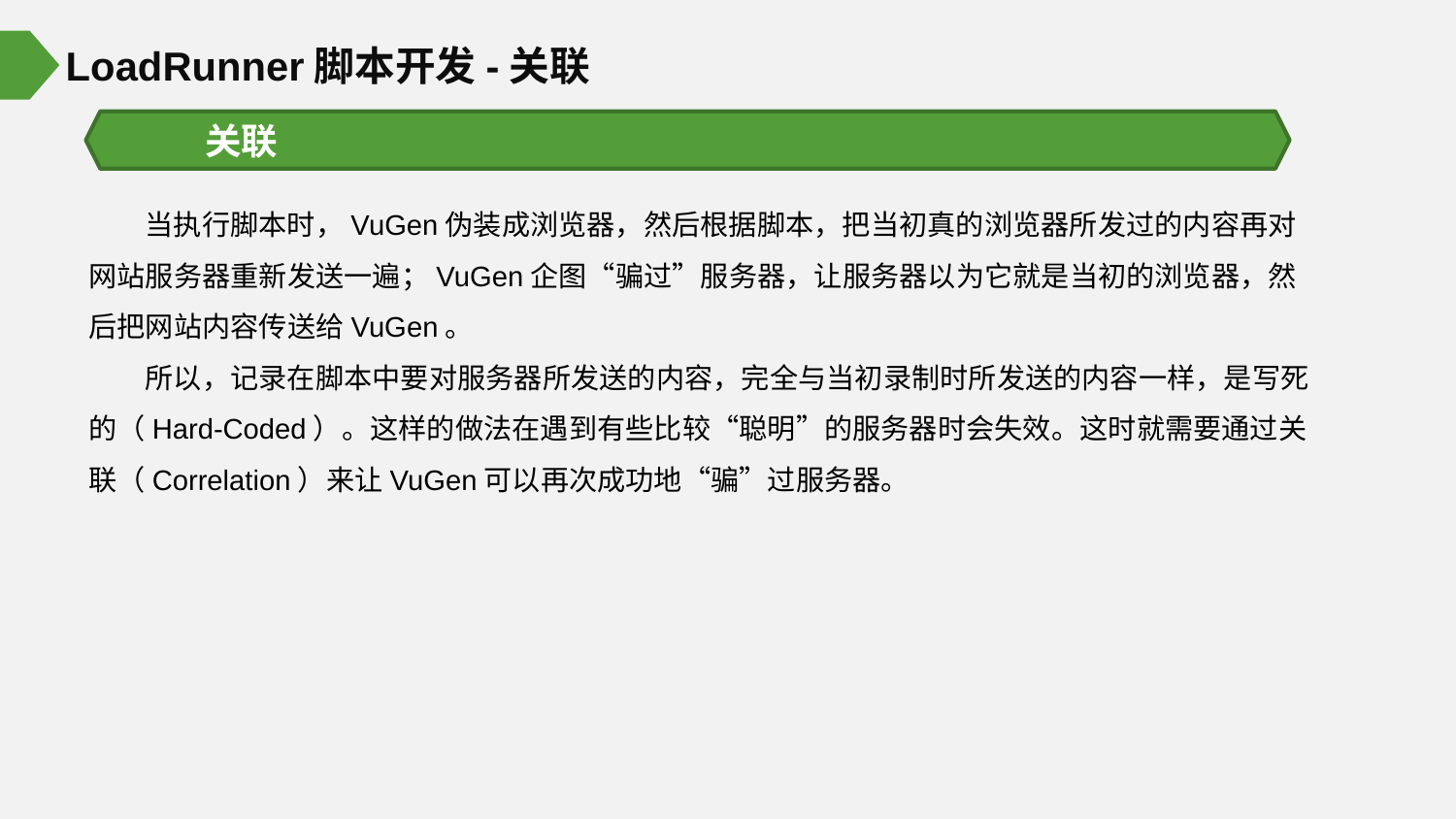

LoadRunner脚本开发-关联
关联
当执行脚本时，VuGen伪装成浏览器，然后根据脚本，把当初真的浏览器所发过的内容再对网站服务器重新发送一遍；VuGen企图“骗过”服务器，让服务器以为它就是当初的浏览器，然后把网站内容传送给VuGen。
所以，记录在脚本中要对服务器所发送的内容，完全与当初录制时所发送的内容一样，是写死的（Hard-Coded）。这样的做法在遇到有些比较“聪明”的服务器时会失效。这时就需要通过关联（Correlation）来让VuGen可以再次成功地“骗”过服务器。